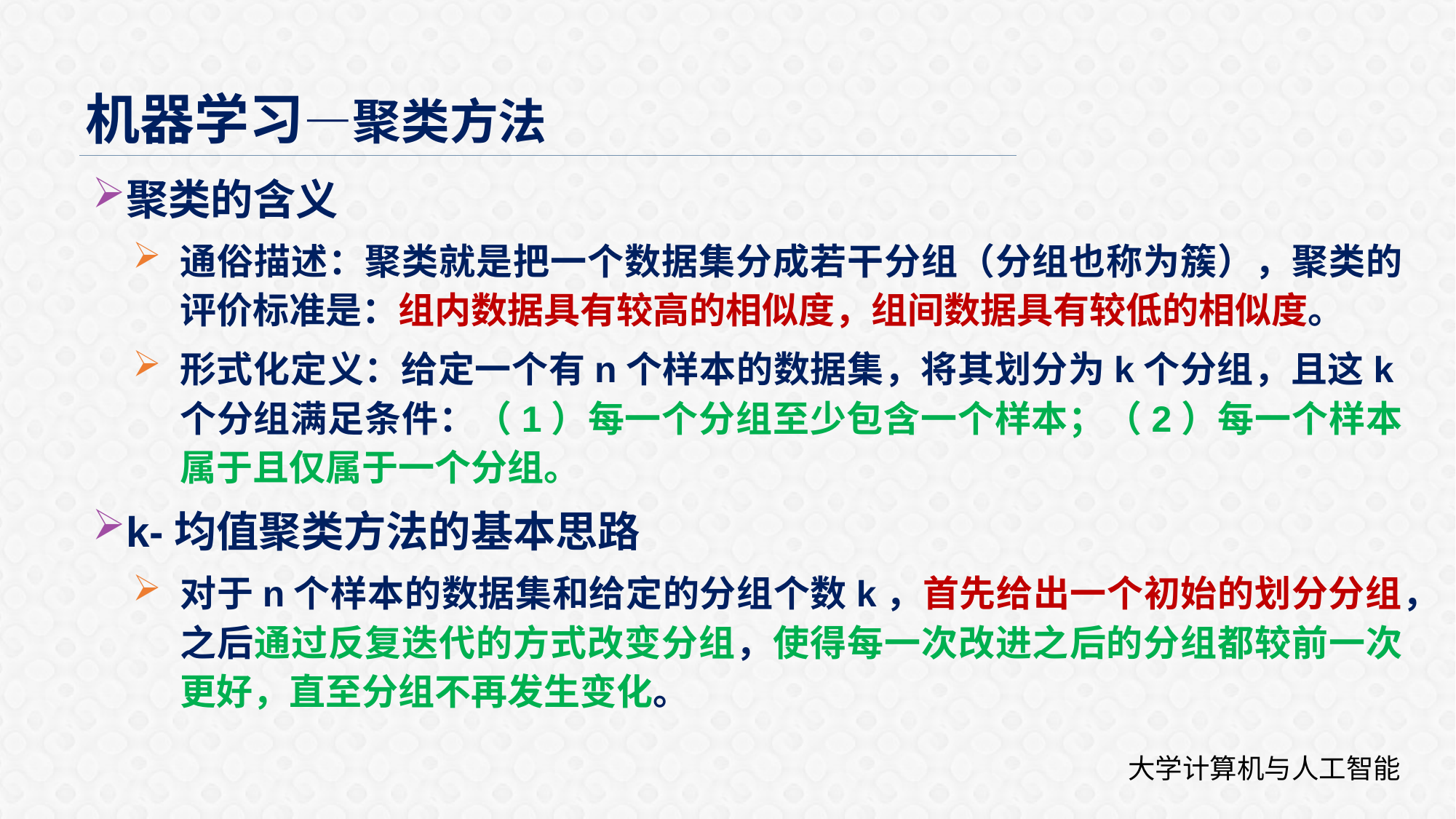

机器学习—聚类方法
聚类的含义
通俗描述：聚类就是把一个数据集分成若干分组（分组也称为簇），聚类的评价标准是：组内数据具有较高的相似度，组间数据具有较低的相似度。
形式化定义：给定一个有n个样本的数据集，将其划分为k个分组，且这k个分组满足条件：（1）每一个分组至少包含一个样本；（2）每一个样本属于且仅属于一个分组。
k-均值聚类方法的基本思路
对于n个样本的数据集和给定的分组个数k，首先给出一个初始的划分分组，之后通过反复迭代的方式改变分组，使得每一次改进之后的分组都较前一次更好，直至分组不再发生变化。